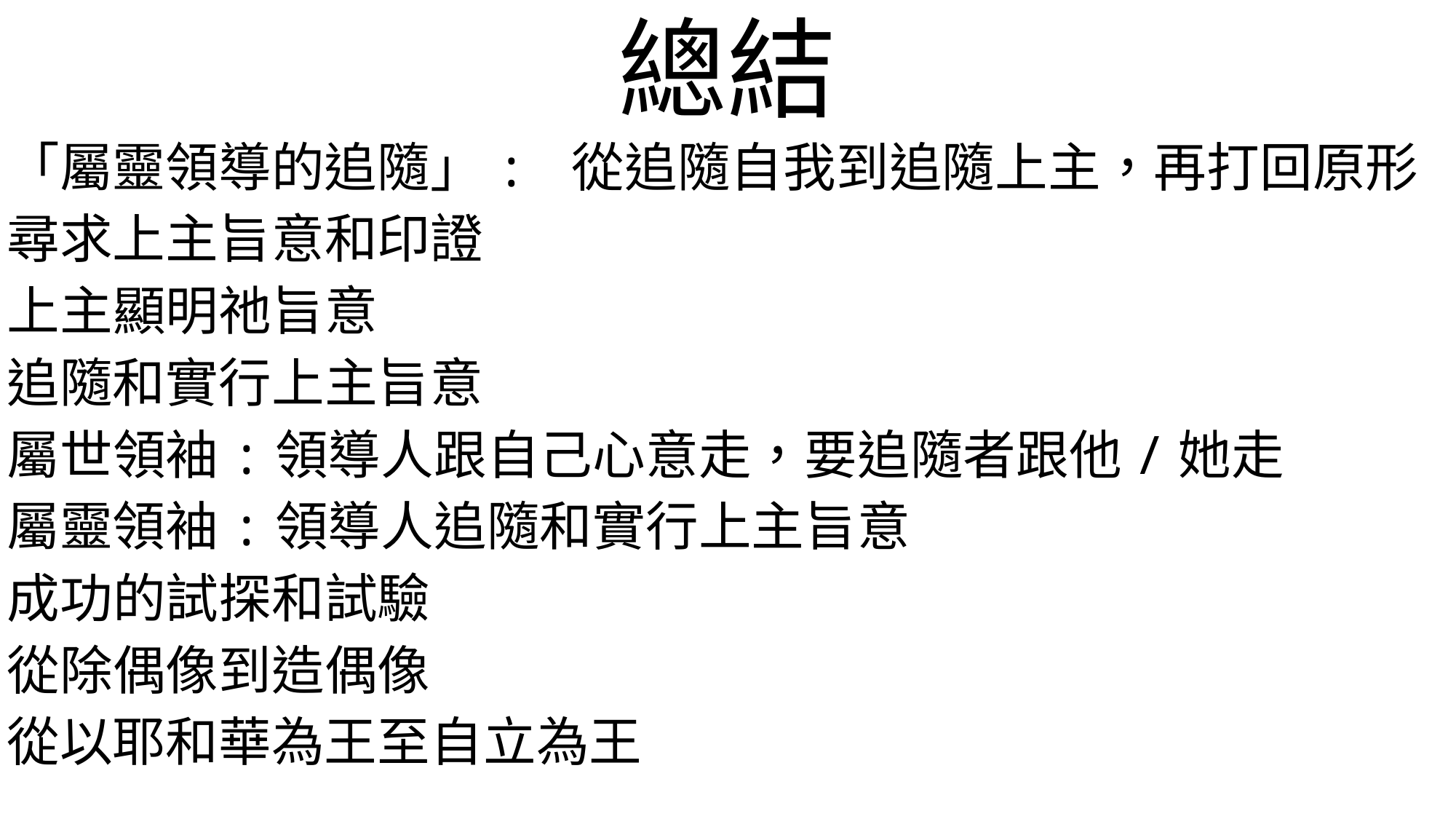

# 總結
「屬靈領導的追隨」: 從追隨自我到追隨上主，再打回原形
尋求上主旨意和印證
上主顯明祂旨意
追隨和實行上主旨意
屬世領袖:領導人跟自己心意走，要追隨者跟他/她走
屬靈領袖:領導人追隨和實行上主旨意
成功的試探和試驗
從除偶像到造偶像
從以耶和華為王至自立為王